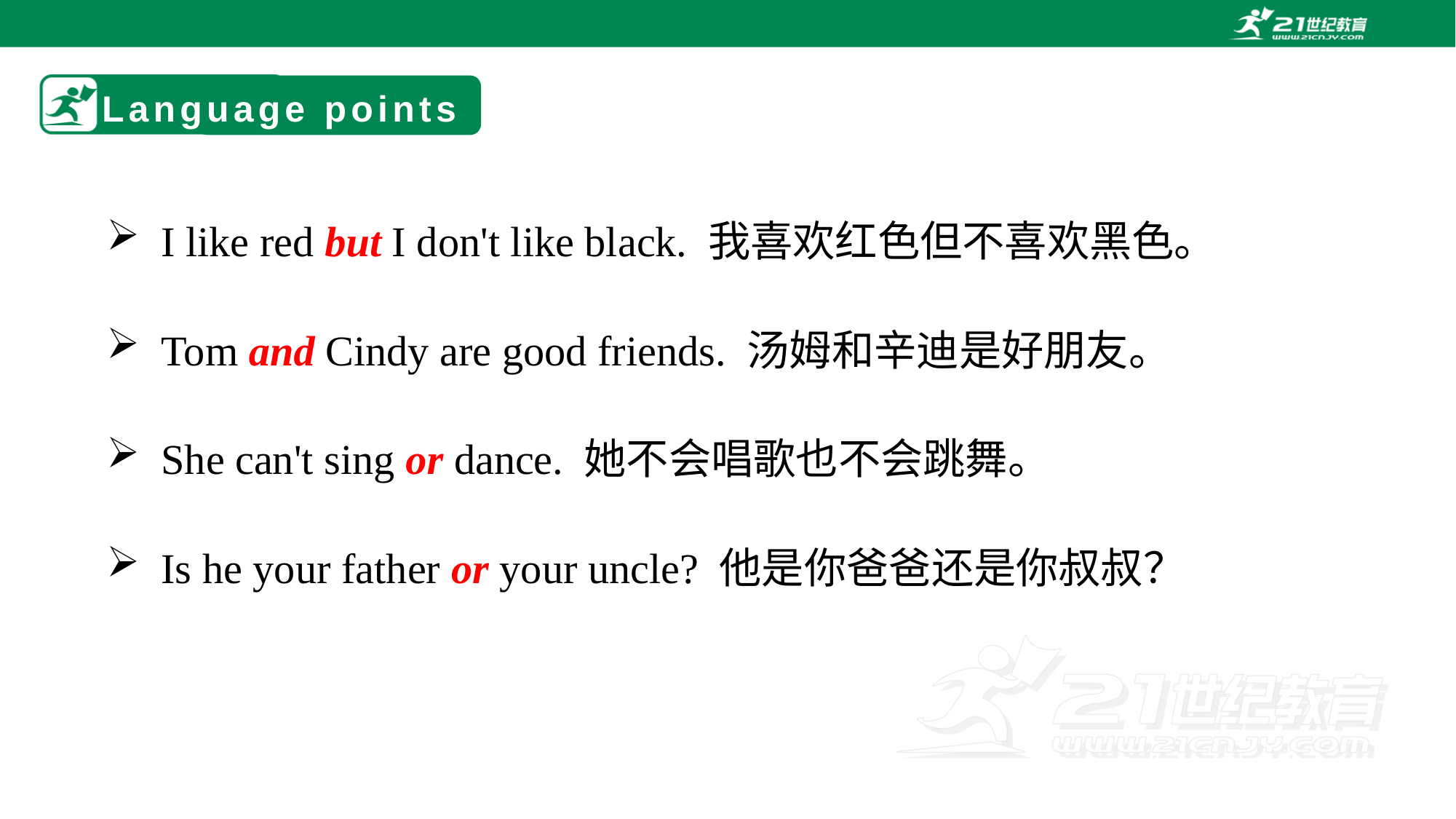

# Language points
I like red but I don't like black. 我喜欢红色但不喜欢黑色。
Tom and Cindy are good friends. 汤姆和辛迪是好朋友。
She can't sing or dance. 她不会唱歌也不会跳舞。
Is he your father or your uncle? 他是你爸爸还是你叔叔？